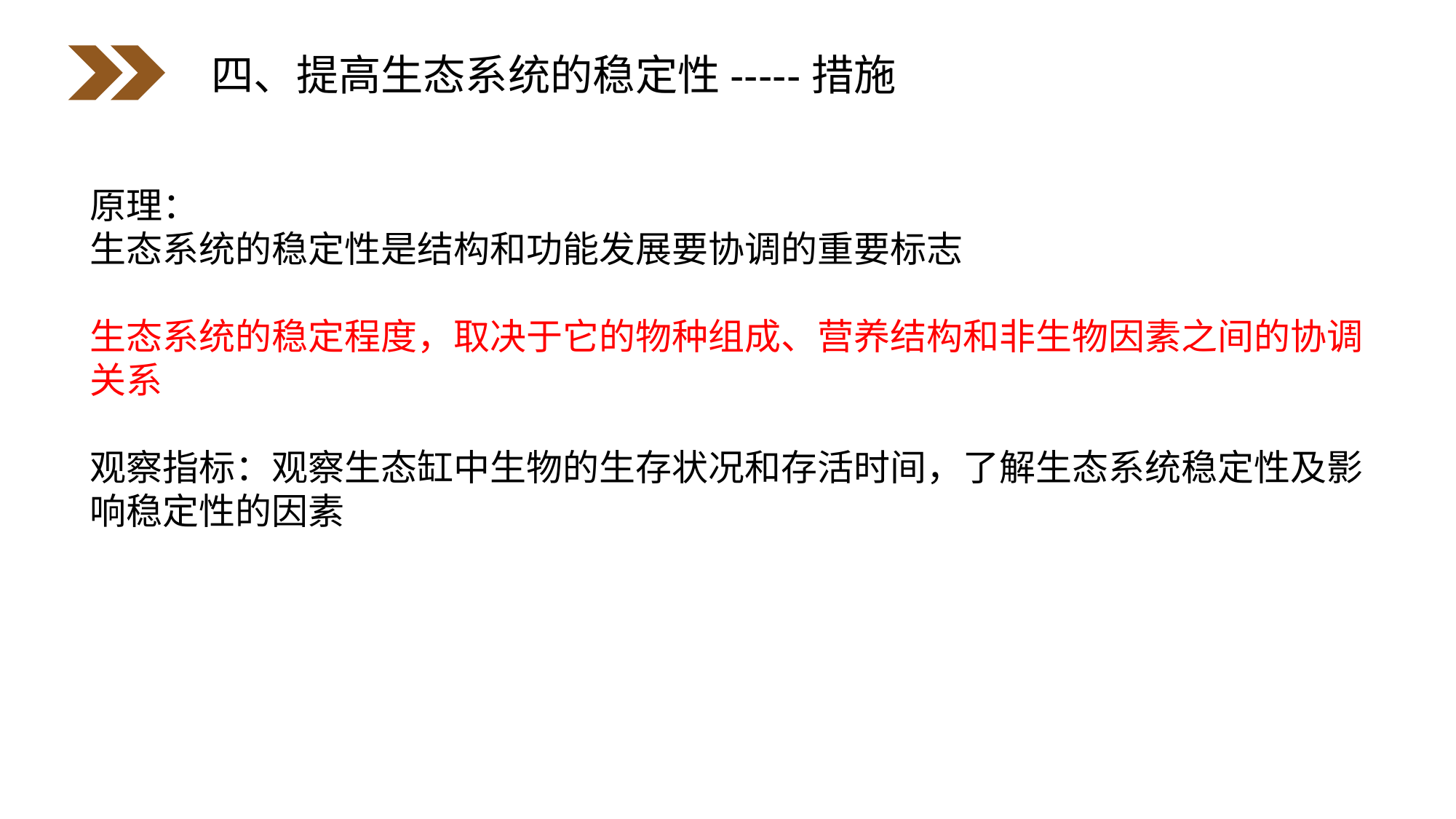

四、提高生态系统的稳定性-----措施
原理：
生态系统的稳定性是结构和功能发展要协调的重要标志

生态系统的稳定程度，取决于它的物种组成、营养结构和非生物因素之间的协调关系

观察指标：观察生态缸中生物的生存状况和存活时间，了解生态系统稳定性及影响稳定性的因素